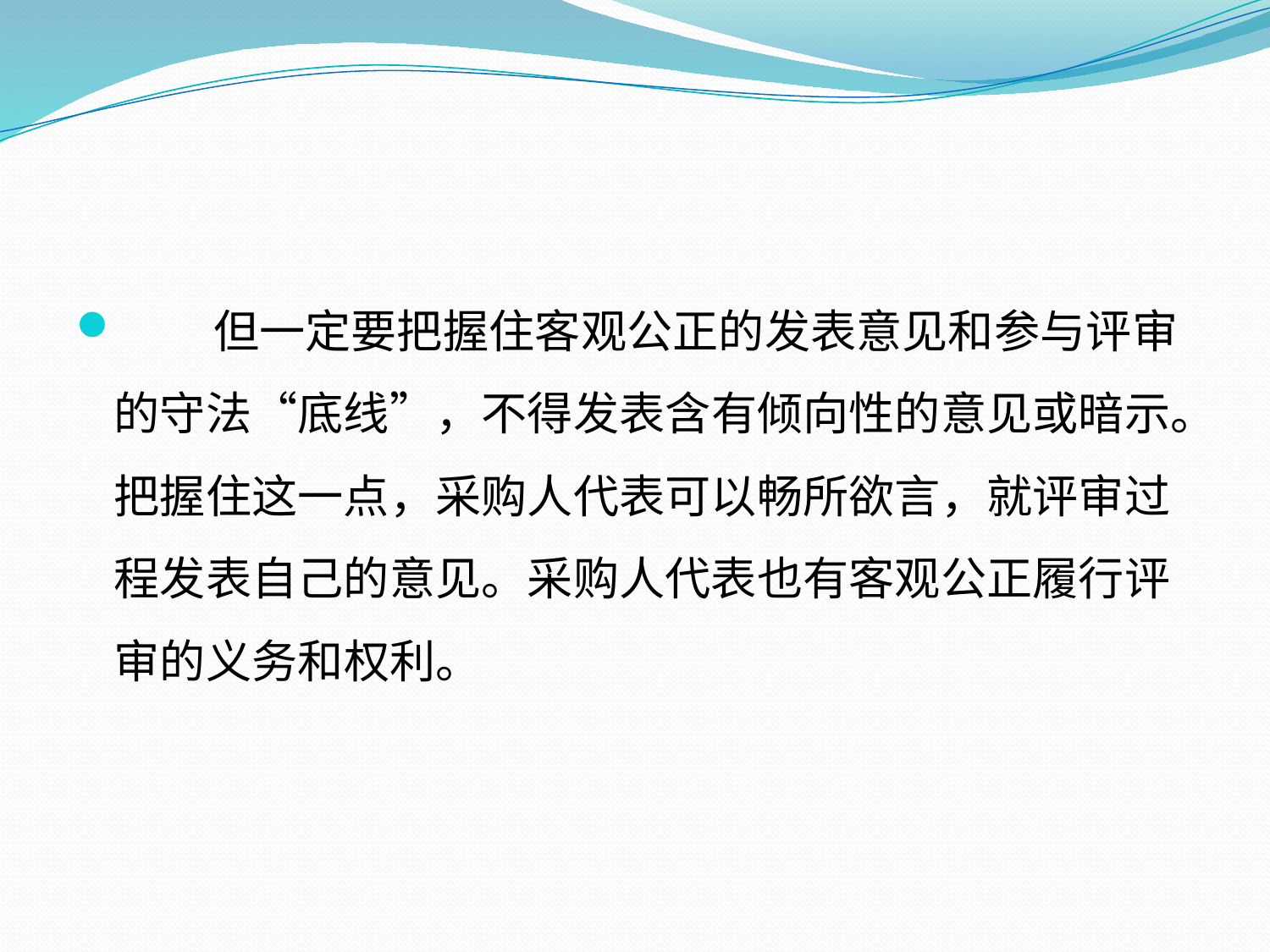

#
        但一定要把握住客观公正的发表意见和参与评审的守法“底线”，不得发表含有倾向性的意见或暗示。把握住这一点，采购人代表可以畅所欲言，就评审过程发表自己的意见。采购人代表也有客观公正履行评审的义务和权利。